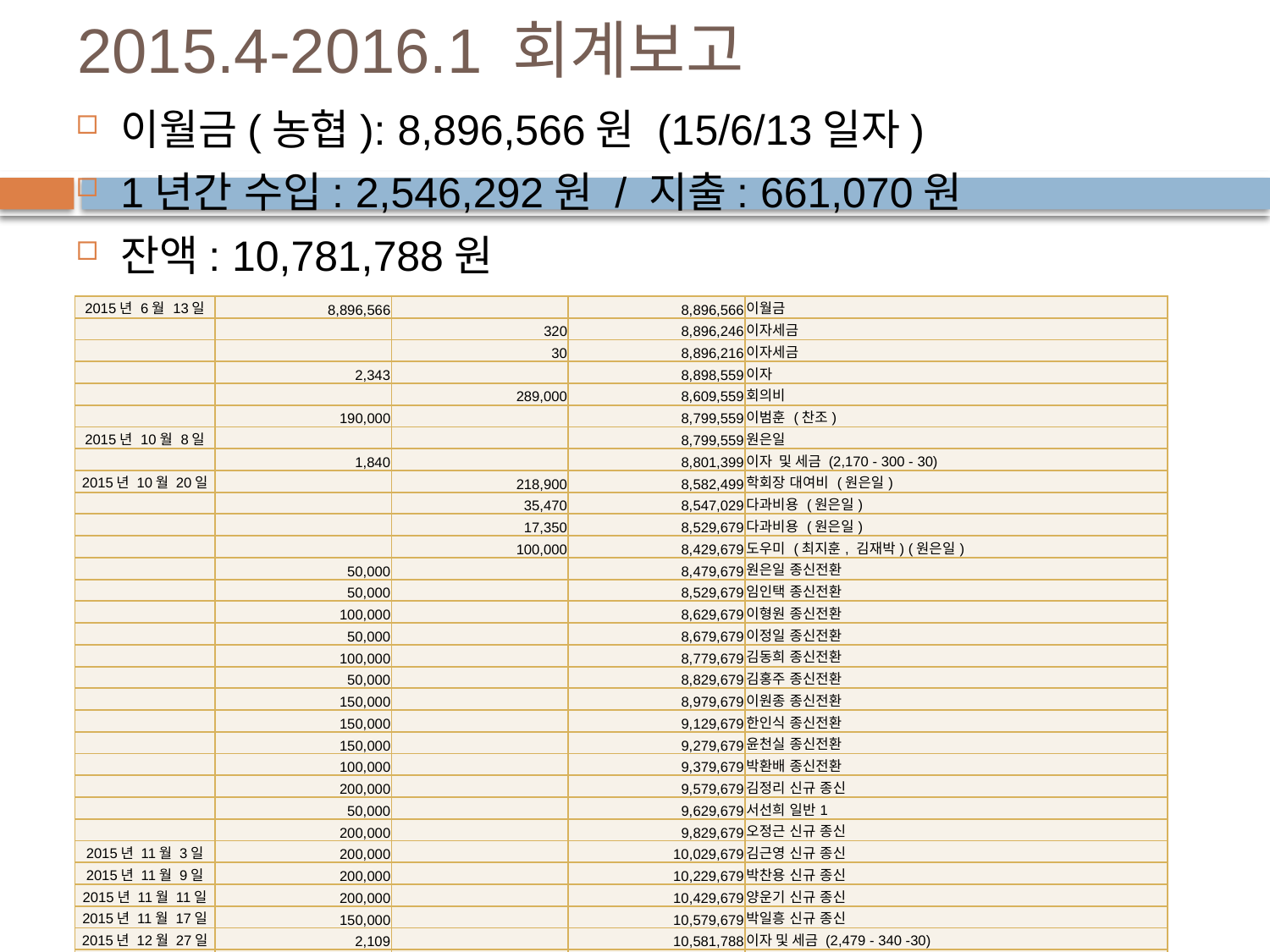

# 2015.4-2016.1 회계보고
이월금(농협): 8,896,566원 (15/6/13일자)
1년간 수입: 2,546,292원 / 지출: 661,070원
잔액: 10,781,788원
| 2015년 6월 13일 | 8,896,566 |  | 8,896,566 | 이월금 |
| --- | --- | --- | --- | --- |
|  |  | 320 | 8,896,246 | 이자세금 |
|  |  | 30 | 8,896,216 | 이자세금 |
|  | 2,343 |  | 8,898,559 | 이자 |
|  |  | 289,000 | 8,609,559 | 회의비 |
|  | 190,000 |  | 8,799,559 | 이범훈 (찬조) |
| 2015년 10월 8일 |  |  | 8,799,559 | 원은일 |
|  | 1,840 |  | 8,801,399 | 이자 및 세금 (2,170 - 300 - 30) |
| 2015년 10월 20일 |  | 218,900 | 8,582,499 | 학회장 대여비 (원은일) |
|  |  | 35,470 | 8,547,029 | 다과비용 (원은일) |
|  |  | 17,350 | 8,529,679 | 다과비용 (원은일) |
|  |  | 100,000 | 8,429,679 | 도우미 (최지훈, 김재박) (원은일) |
|  | 50,000 |  | 8,479,679 | 원은일 종신전환 |
|  | 50,000 |  | 8,529,679 | 임인택 종신전환 |
|  | 100,000 |  | 8,629,679 | 이형원 종신전환 |
|  | 50,000 |  | 8,679,679 | 이정일 종신전환 |
|  | 100,000 |  | 8,779,679 | 김동희 종신전환 |
|  | 50,000 |  | 8,829,679 | 김홍주 종신전환 |
|  | 150,000 |  | 8,979,679 | 이원종 종신전환 |
|  | 150,000 |  | 9,129,679 | 한인식 종신전환 |
|  | 150,000 |  | 9,279,679 | 윤천실 종신전환 |
|  | 100,000 |  | 9,379,679 | 박환배 종신전환 |
|  | 200,000 |  | 9,579,679 | 김정리 신규 종신 |
|  | 50,000 |  | 9,629,679 | 서선희 일반1 |
|  | 200,000 |  | 9,829,679 | 오정근 신규 종신 |
| 2015년 11월 3일 | 200,000 |  | 10,029,679 | 김근영 신규 종신 |
| 2015년 11월 9일 | 200,000 |  | 10,229,679 | 박찬용 신규 종신 |
| 2015년 11월 11일 | 200,000 |  | 10,429,679 | 양운기 신규 종신 |
| 2015년 11월 17일 | 150,000 |  | 10,579,679 | 박일흥 신규 종신 |
| 2015년 12월 27일 | 2,109 |  | 10,581,788 | 이자 및 세금 (2,479 - 340 -30) |
| 2016년 1월 4일 | 150,000 |  | 10,731,788 | 이직 회원 종신 |
| 2016년 1월 24일 | 50,000 |  | 10,781,788 | 이기명 회원 종신 |